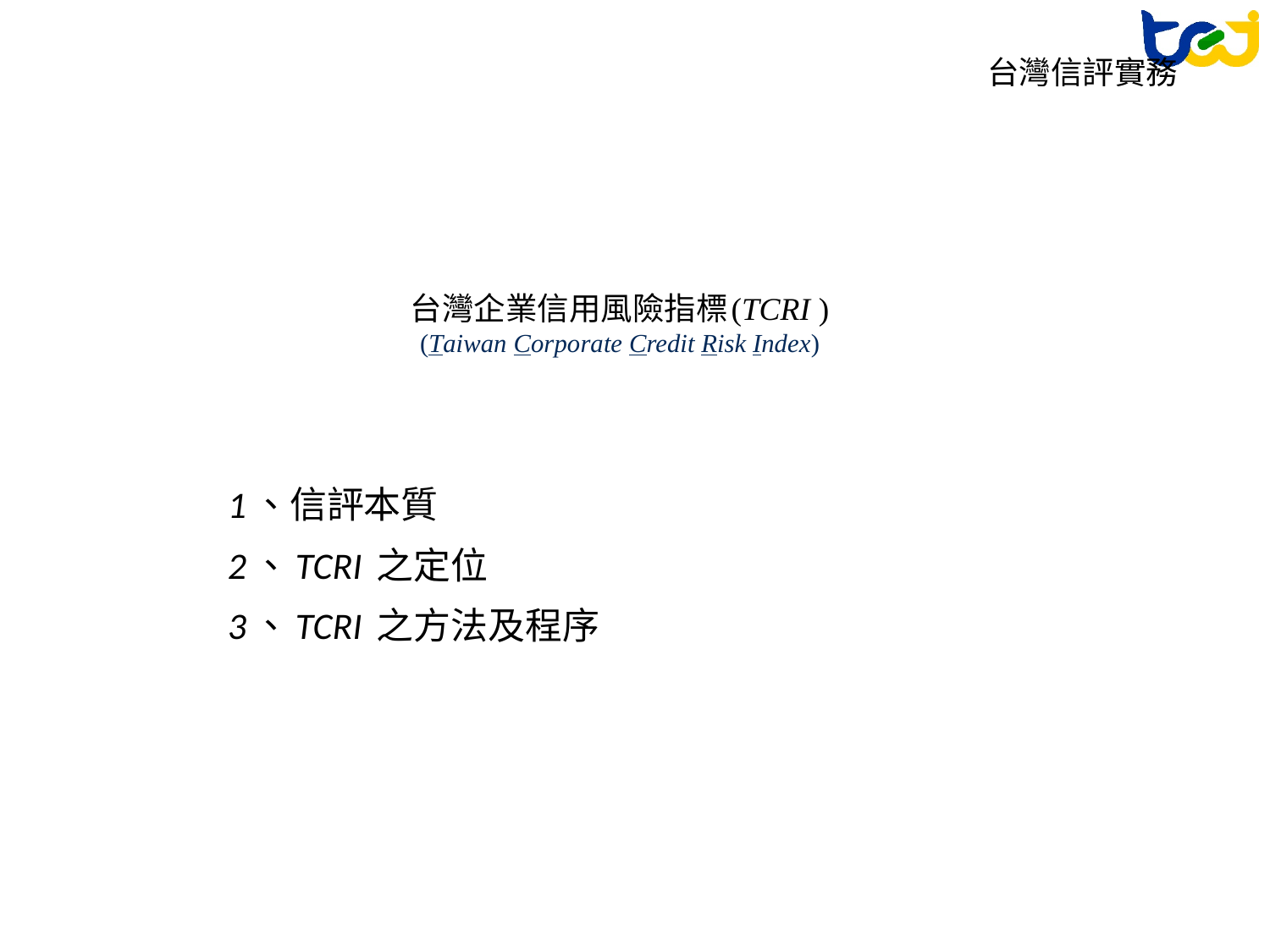

台灣信評實務
# 台灣企業信用風險指標(TCRI ) (Taiwan Corporate Credit Risk Index)
1、信評本質
2、TCRI 之定位
3、TCRI 之方法及程序